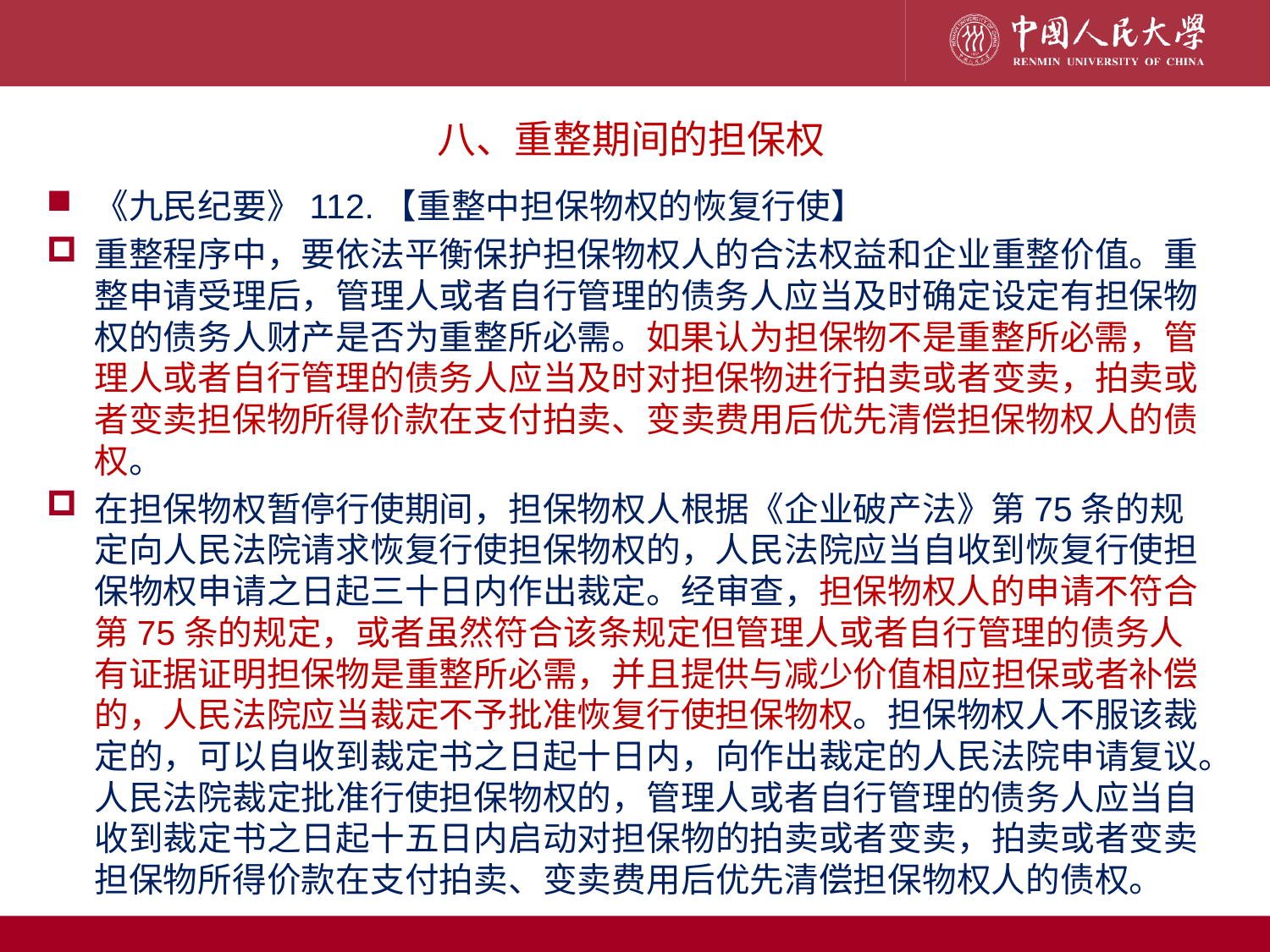

八、重整期间的担保权
《九民纪要》112.【重整中担保物权的恢复行使】
重整程序中，要依法平衡保护担保物权人的合法权益和企业重整价值。重整申请受理后，管理人或者自行管理的债务人应当及时确定设定有担保物权的债务人财产是否为重整所必需。如果认为担保物不是重整所必需，管理人或者自行管理的债务人应当及时对担保物进行拍卖或者变卖，拍卖或者变卖担保物所得价款在支付拍卖、变卖费用后优先清偿担保物权人的债权。
在担保物权暂停行使期间，担保物权人根据《企业破产法》第75条的规定向人民法院请求恢复行使担保物权的，人民法院应当自收到恢复行使担保物权申请之日起三十日内作出裁定。经审查，担保物权人的申请不符合第75条的规定，或者虽然符合该条规定但管理人或者自行管理的债务人有证据证明担保物是重整所必需，并且提供与减少价值相应担保或者补偿的，人民法院应当裁定不予批准恢复行使担保物权。担保物权人不服该裁定的，可以自收到裁定书之日起十日内，向作出裁定的人民法院申请复议。人民法院裁定批准行使担保物权的，管理人或者自行管理的债务人应当自收到裁定书之日起十五日内启动对担保物的拍卖或者变卖，拍卖或者变卖担保物所得价款在支付拍卖、变卖费用后优先清偿担保物权人的债权。